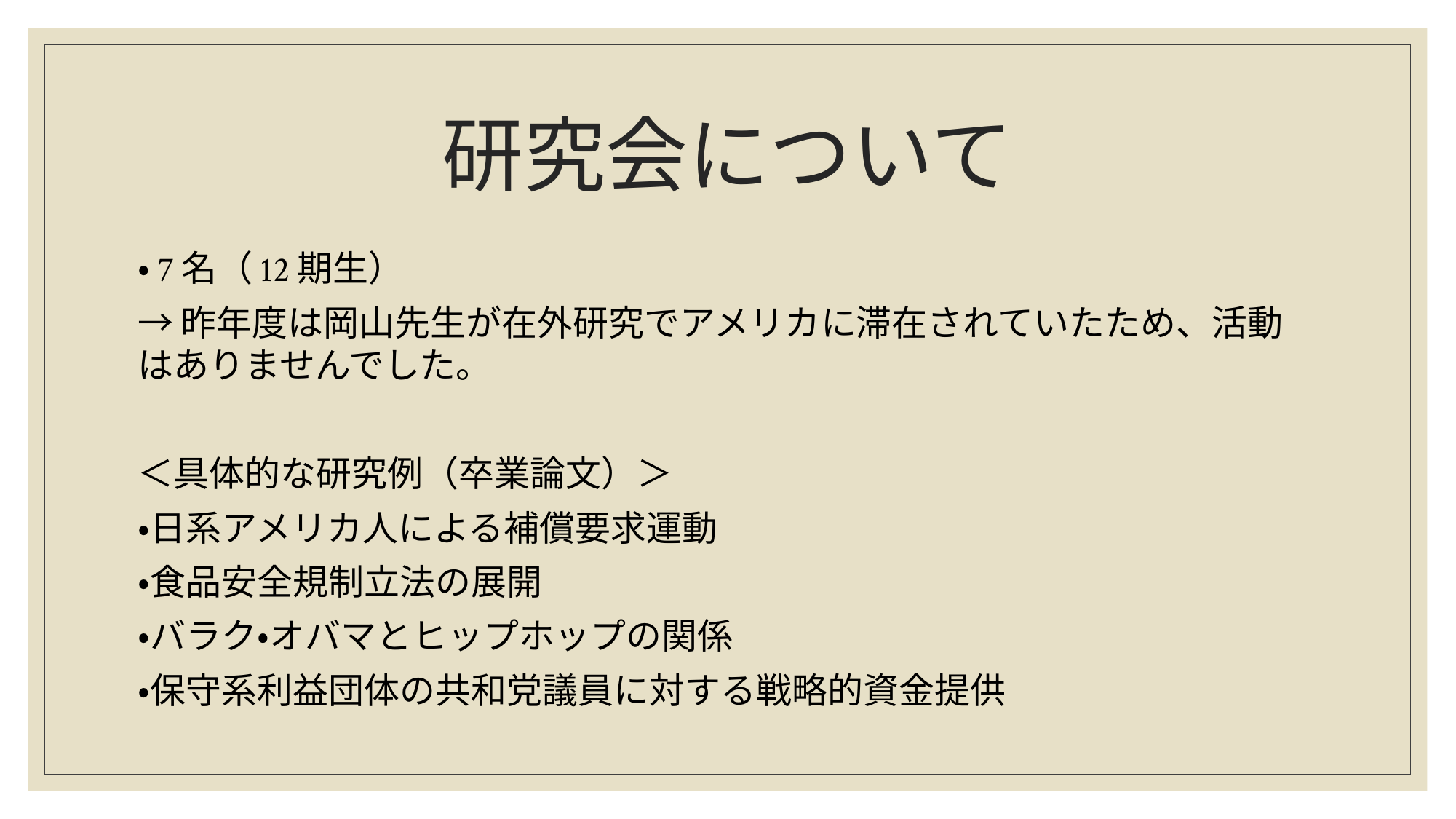

# 研究会について
・7名（12期生）
→昨年度は岡山先生が在外研究でアメリカに滞在されていたため、活動はありませんでした。

＜具体的な研究例（卒業論文）＞
・日系アメリカ人による補償要求運動
・食品安全規制立法の展開
・バラク・オバマとヒップホップの関係
・保守系利益団体の共和党議員に対する戦略的資金提供